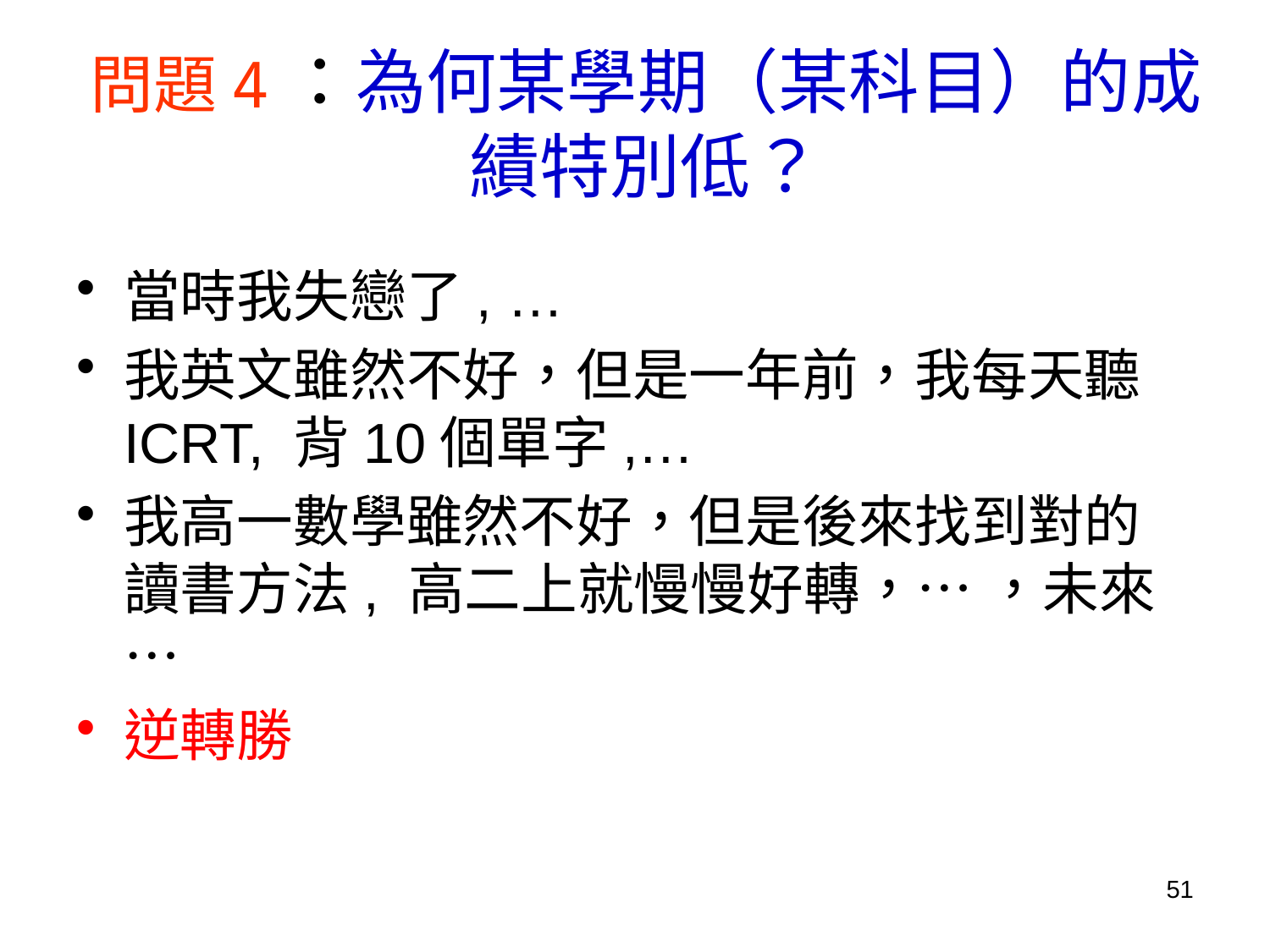

# 問題4：為何某學期（某科目）的成績特別低？
當時我失戀了, …
我英文雖然不好，但是一年前，我每天聽ICRT, 背10個單字,…
我高一數學雖然不好，但是後來找到對的讀書方法, 高二上就慢慢好轉，… ，未來…
逆轉勝
51